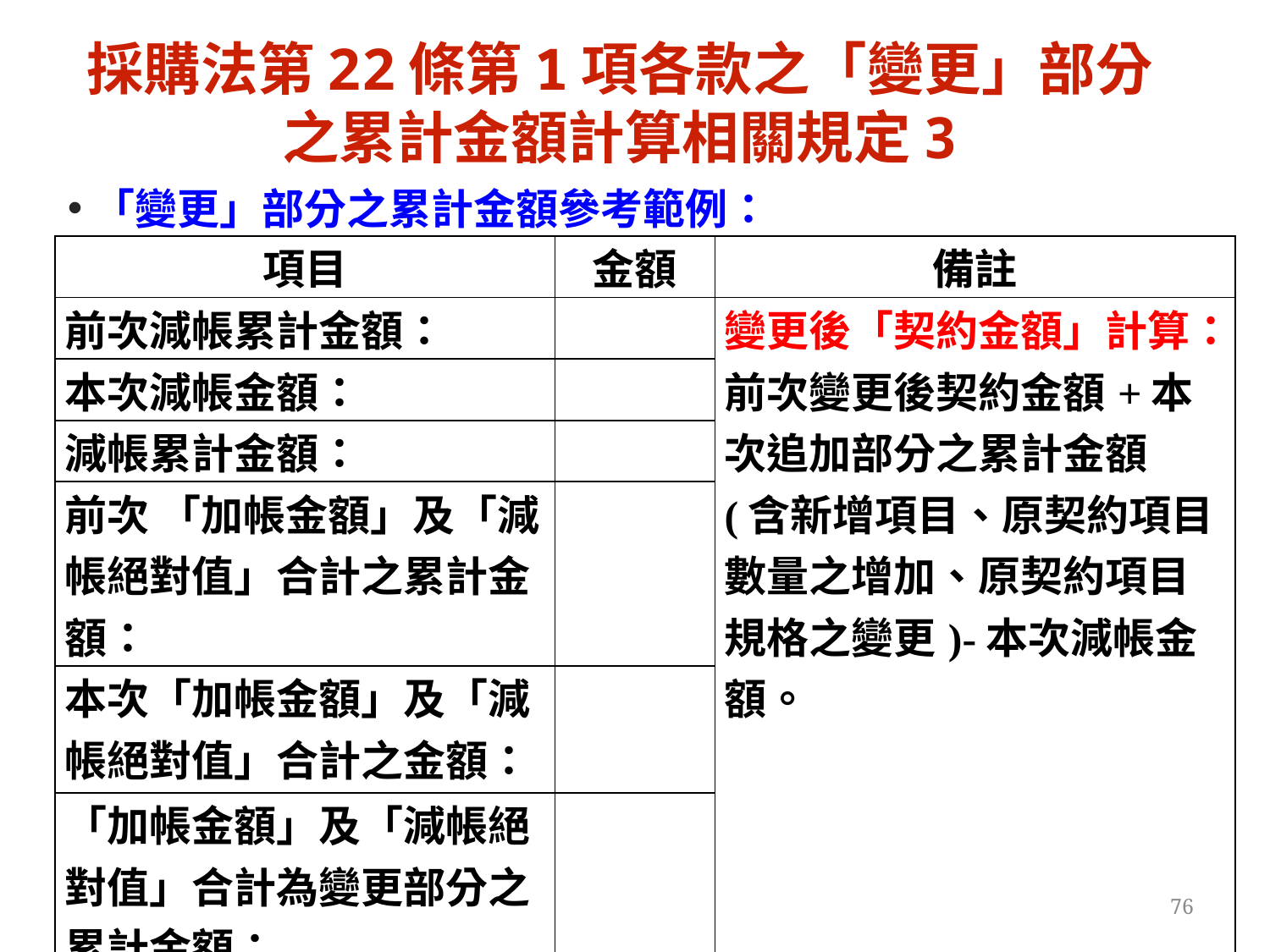

# 採購法第22條第1項各款之「變更」部分之累計金額計算相關規定3
「變更」部分之累計金額參考範例：

| 項目 | 金額 | 備註 |
| --- | --- | --- |
| 前次減帳累計金額： |  | 變更後「契約金額」計算：前次變更後契約金額+本次追加部分之累計金額(含新增項目、原契約項目數量之增加、原契約項目規格之變更)-本次減帳金額。 |
| 本次減帳金額： |  |  |
| 減帳累計金額： |  |  |
| 前次 「加帳金額」及「減帳絕對值」合計之累計金額： |  |  |
| 本次「加帳金額」及「減帳絕對值」合計之金額： |  |  |
| 「加帳金額」及「減帳絕對值」合計為變更部分之累計金額： |  |  |
76